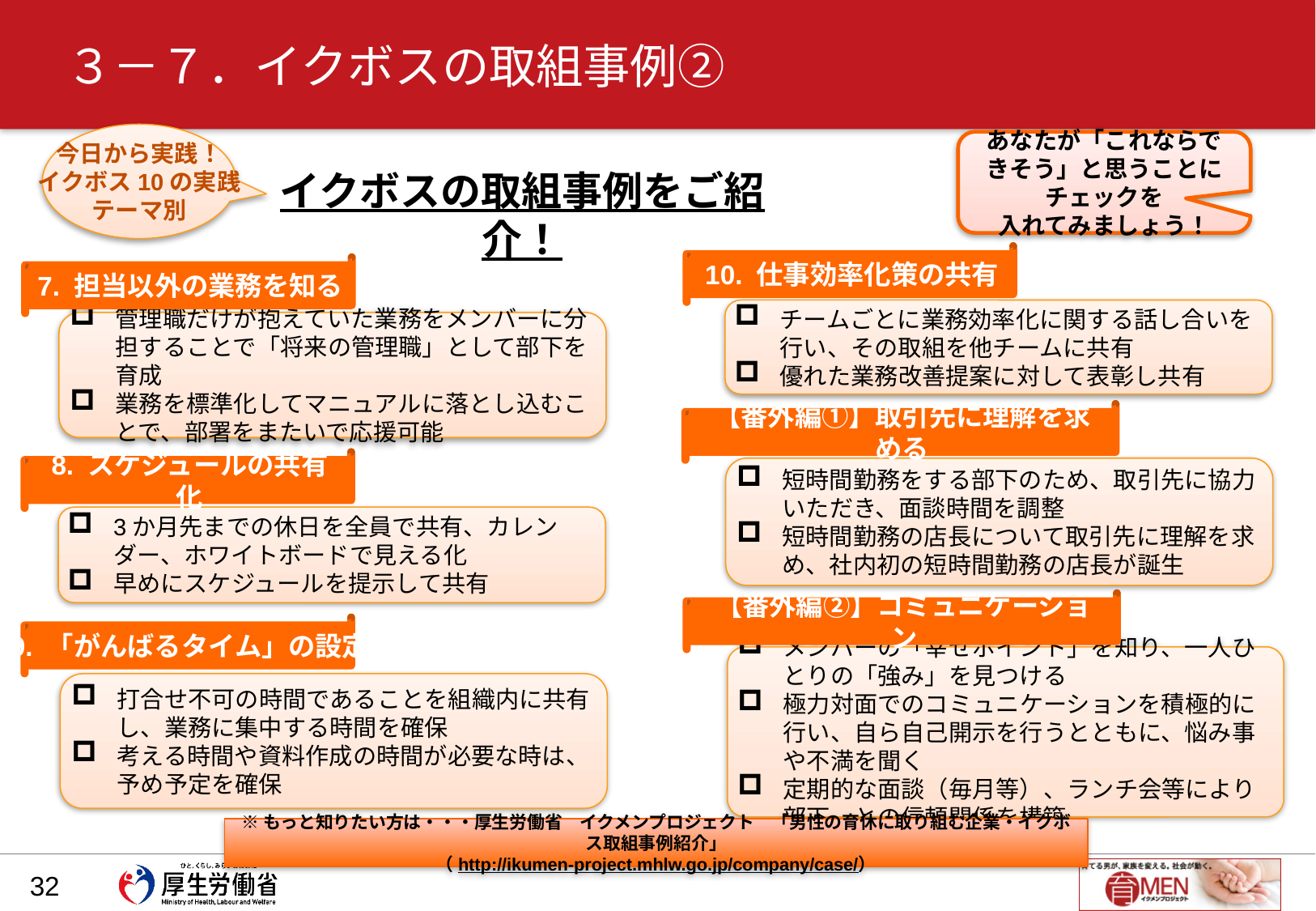

# ３－７．イクボスの取組事例②
今日から実践！
イクボス10の実践
テーマ別
あなたが「これならできそう」と思うことにチェックを
入れてみましょう！
イクボスの取組事例をご紹介！
10. 仕事効率化策の共有
7. 担当以外の業務を知る
チームごとに業務効率化に関する話し合いを行い、その取組を他チームに共有
優れた業務改善提案に対して表彰し共有
管理職だけが抱えていた業務をメンバーに分担することで「将来の管理職」として部下を育成
業務を標準化してマニュアルに落とし込むことで、部署をまたいで応援可能
【番外編①】取引先に理解を求める
8. スケジュールの共有化
短時間勤務をする部下のため、取引先に協力いただき、面談時間を調整
短時間勤務の店長について取引先に理解を求め、社内初の短時間勤務の店長が誕生
3か月先までの休日を全員で共有、カレンダー、ホワイトボードで見える化
早めにスケジュールを提示して共有
【番外編②】コミュニケーション
9. 「がんばるタイム」の設定
メンバーの「幸せポイント」を知り、一人ひとりの「強み」を見つける
極力対面でのコミュニケーションを積極的に行い、自ら自己開示を行うとともに、悩み事や不満を聞く
定期的な面談（毎月等）、ランチ会等により部下　との信頼関係を構築
打合せ不可の時間であることを組織内に共有し、業務に集中する時間を確保
考える時間や資料作成の時間が必要な時は、予め予定を確保
※もっと知りたい方は・・・厚生労働省　イクメンプロジェクト　「男性の育休に取り組む企業・イクボス取組事例紹介」
（http://ikumen-project.mhlw.go.jp/company/case/）
32